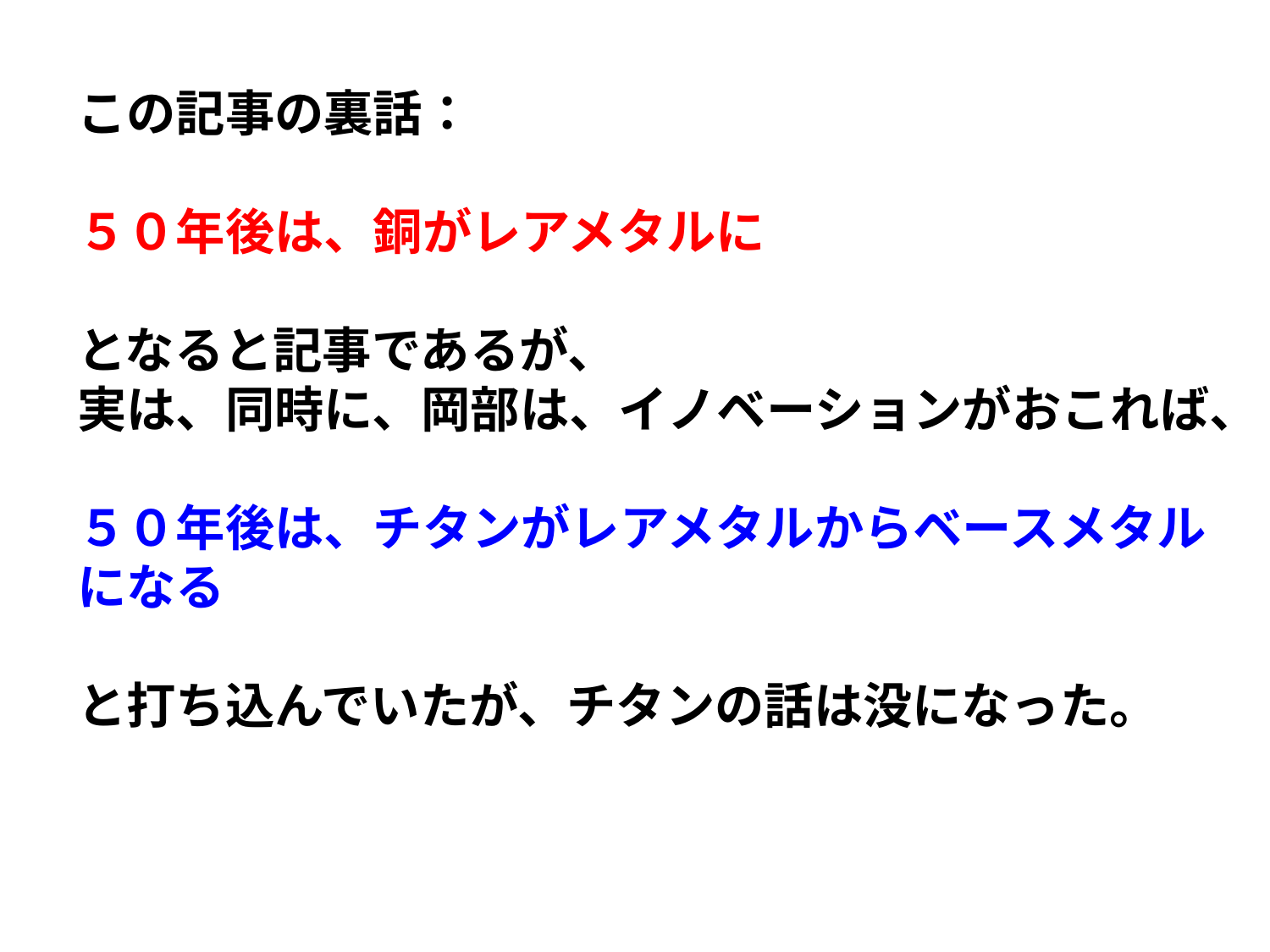

この記事の裏話：

５０年後は、銅がレアメタルに

となると記事であるが、
実は、同時に、岡部は、イノベーションがおこれば、

５０年後は、チタンがレアメタルからベースメタルになる

と打ち込んでいたが、チタンの話は没になった。